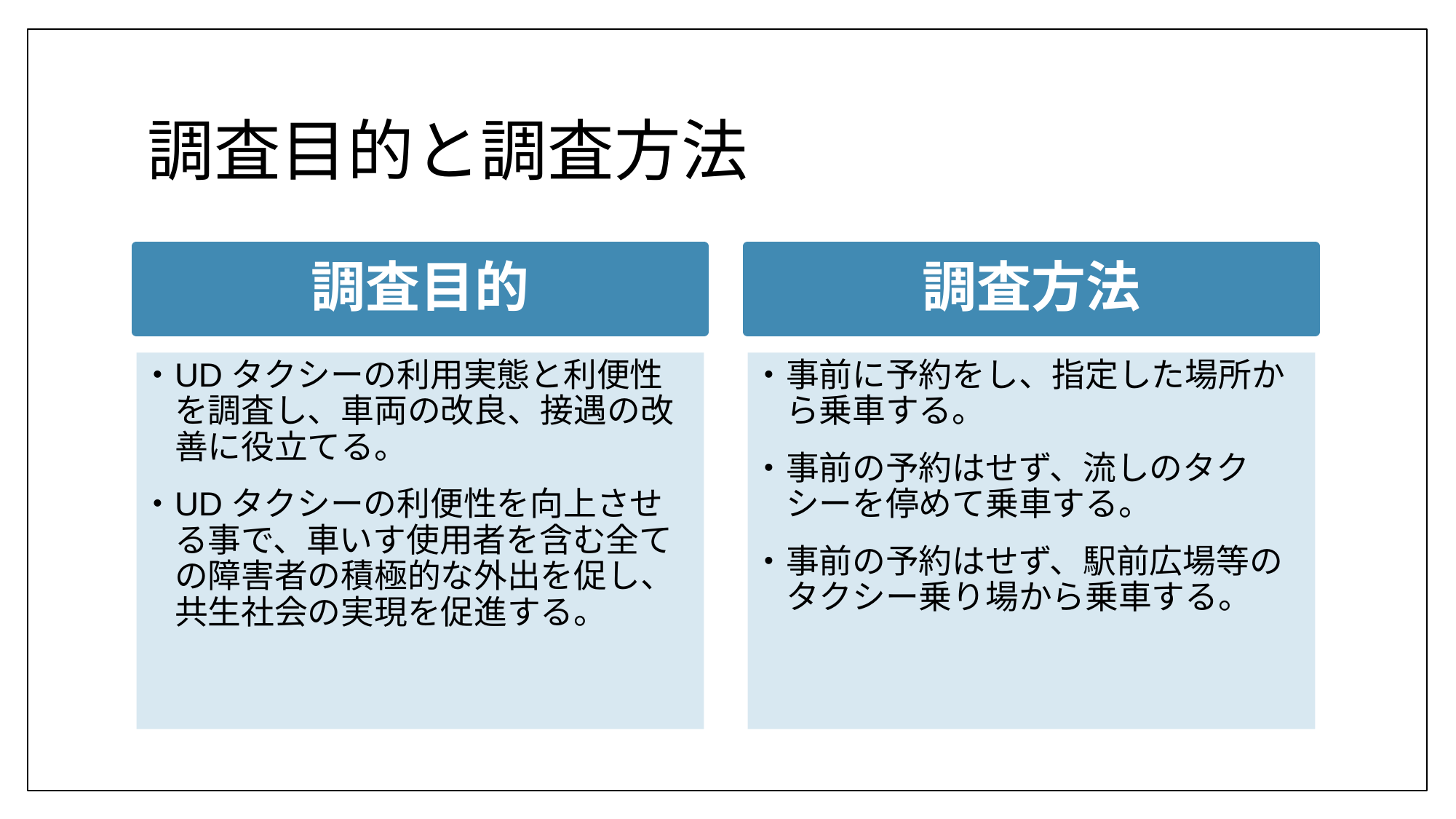

# 調査目的と調査方法
調査方法
調査目的
UDタクシーの利用実態と利便性を調査し、車両の改良、接遇の改善に役立てる。
UDタクシーの利便性を向上させる事で、車いす使用者を含む全ての障害者の積極的な外出を促し、共生社会の実現を促進する。
事前に予約をし、指定した場所から乗車する。
事前の予約はせず、流しのタクシーを停めて乗車する。
事前の予約はせず、駅前広場等のタクシー乗り場から乗車する。